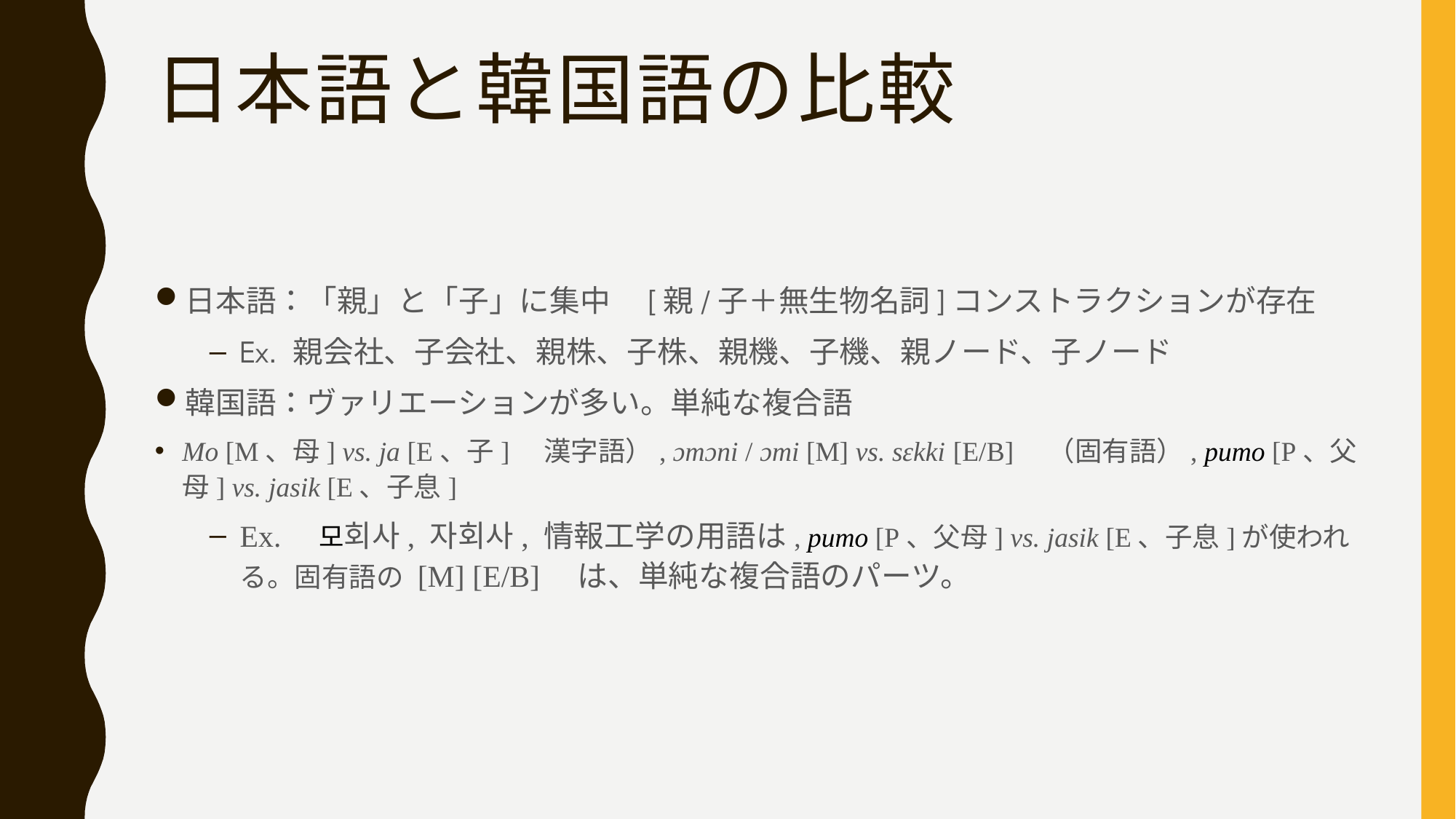

# 日本語と韓国語の比較
日本語：「親」と「子」に集中　[親/子＋無生物名詞]コンストラクションが存在
Ex. 親会社、子会社、親株、子株、親機、子機、親ノード、子ノード
韓国語：ヴァリエーションが多い。単純な複合語
Mo [M、母] vs. ja [E、子]　漢字語）, ɔmɔni / ɔmi [M] vs. sɛkki [E/B]　（固有語）, pumo [P、父母] vs. jasik [E、子息]
Ex.　모회사, 자회사, 情報工学の用語は, pumo [P、父母] vs. jasik [E、子息]が使われる。固有語の [M] [E/B]　は、単純な複合語のパーツ。